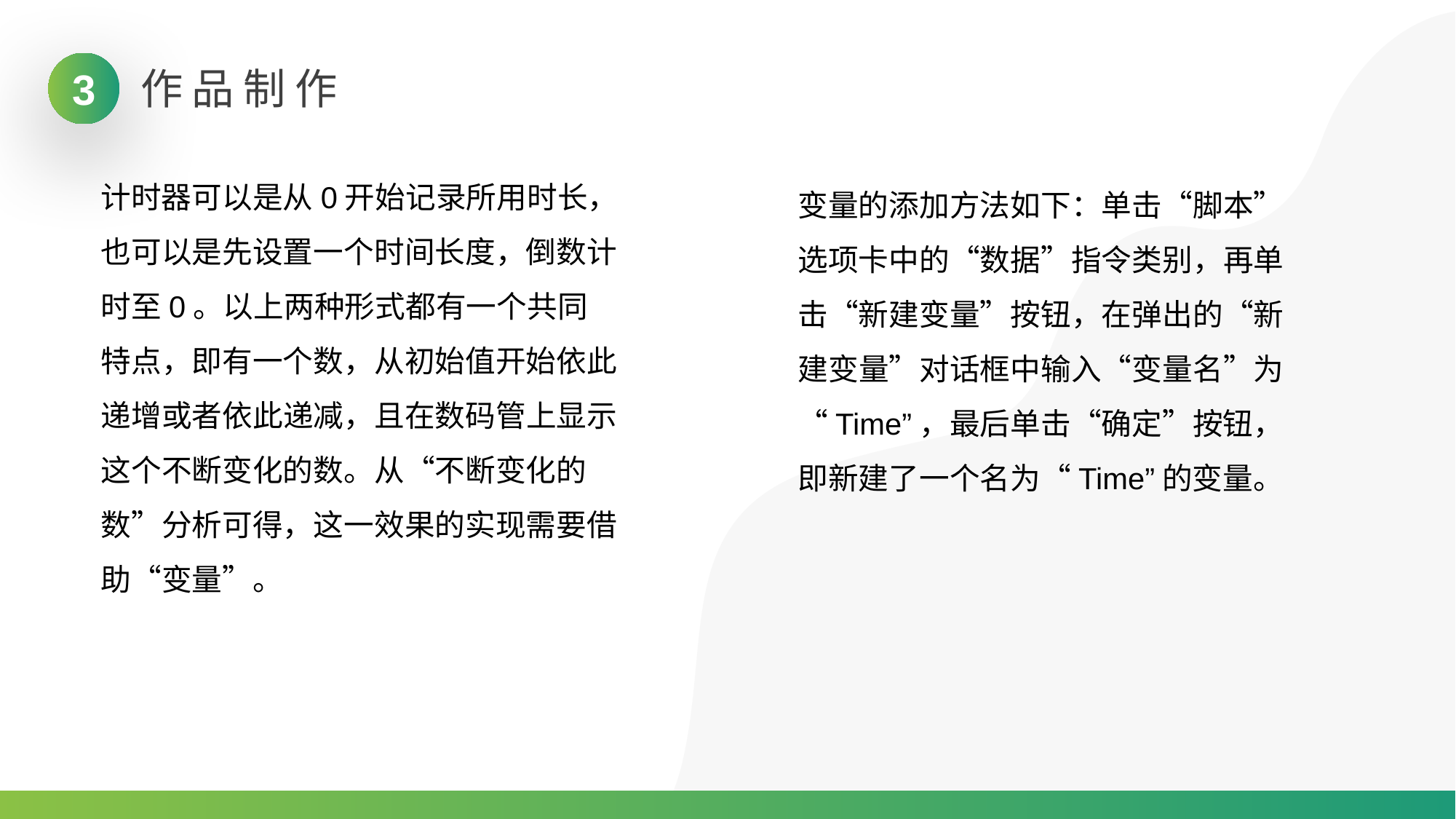

作品制作
3
计时器可以是从0开始记录所用时长，也可以是先设置一个时间长度，倒数计时至0。以上两种形式都有一个共同特点，即有一个数，从初始值开始依此递增或者依此递减，且在数码管上显示这个不断变化的数。从“不断变化的数”分析可得，这一效果的实现需要借助“变量”。
变量的添加方法如下：单击“脚本”选项卡中的“数据”指令类别，再单击“新建变量”按钮，在弹出的“新建变量”对话框中输入“变量名”为“Time”，最后单击“确定”按钮，即新建了一个名为“Time”的变量。
02